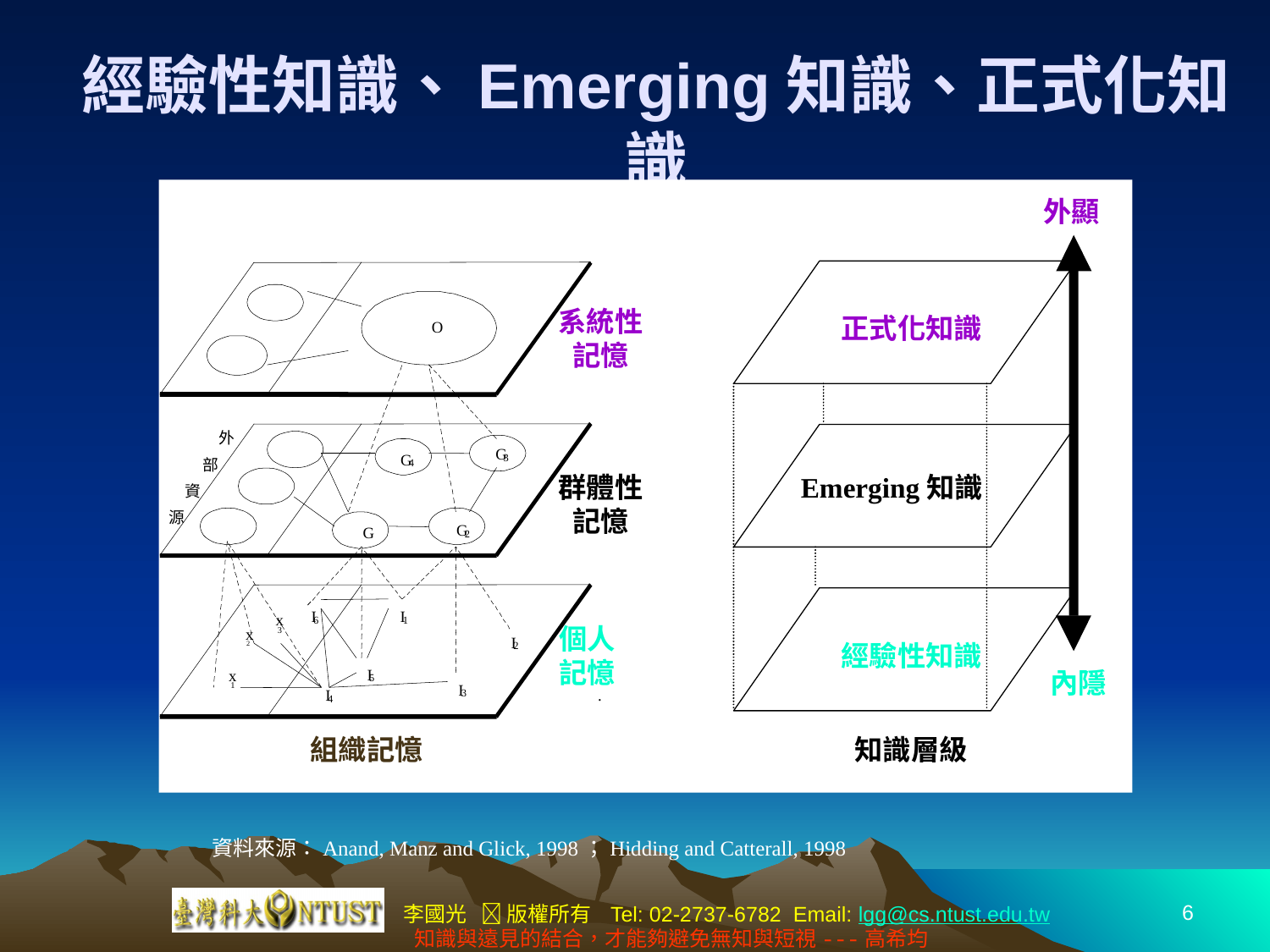

# 經驗性知識、Emerging知識、正式化知識

外顯

系統性
記憶

正式化知識

O

外

G

G
3

部
4
群體性
記憶
Emerging知識

資

源

G

G

2

I
I

x

6
1

個人
記憶

x

3

I

經驗性知識

2
2

I
x

內隱

5

1

I

I
.
3

4
組織記憶
知識層級

資料來源：Anand, Manz and Glick, 1998；Hidding and Catterall, 1998
6